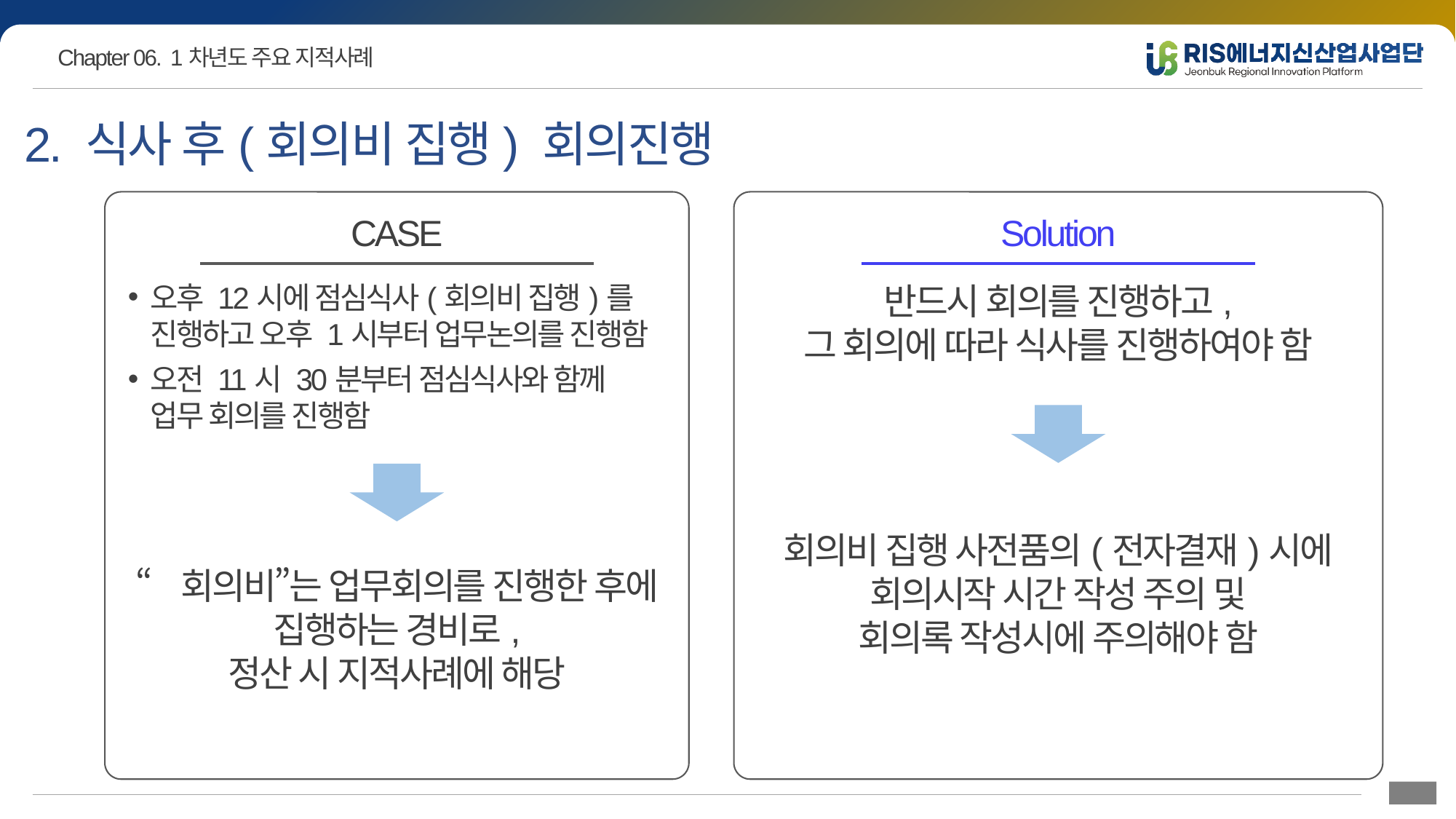

2. 식사 후(회의비 집행) 회의진행

CASE
Solution
오후 12시에 점심식사(회의비 집행)를
진행하고 오후 1시부터 업무논의를 진행함
오전 11시 30분부터 점심식사와 함께
업무 회의를 진행함
반드시 회의를 진행하고,
그 회의에 따라 식사를 진행하여야 함

회의비 집행 사전품의(전자결재)시에
회의시작 시간 작성 주의 및
회의록 작성시에 주의해야 함
“회의비”는 업무회의를 진행한 후에
집행하는 경비로,
정산 시 지적사례에 해당